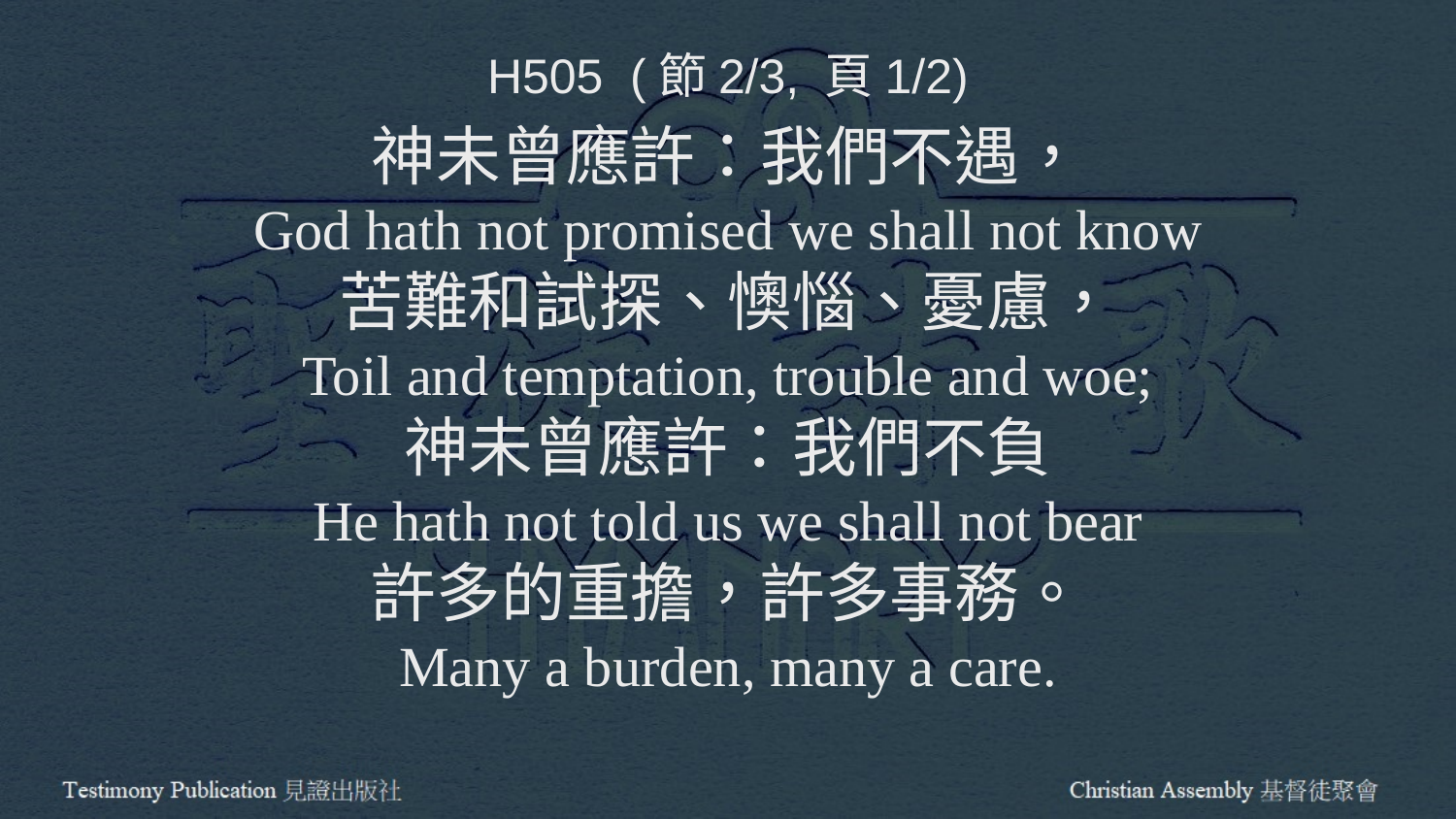

H505  (節2/3, 頁1/2)
神未曾應許：我們不遇，
God hath not promised we shall not know
苦難和試探、懊惱、憂慮，
Toil and temptation, trouble and woe;
神未曾應許：我們不負
He hath not told us we shall not bear
許多的重擔，許多事務。
Many a burden, many a care.